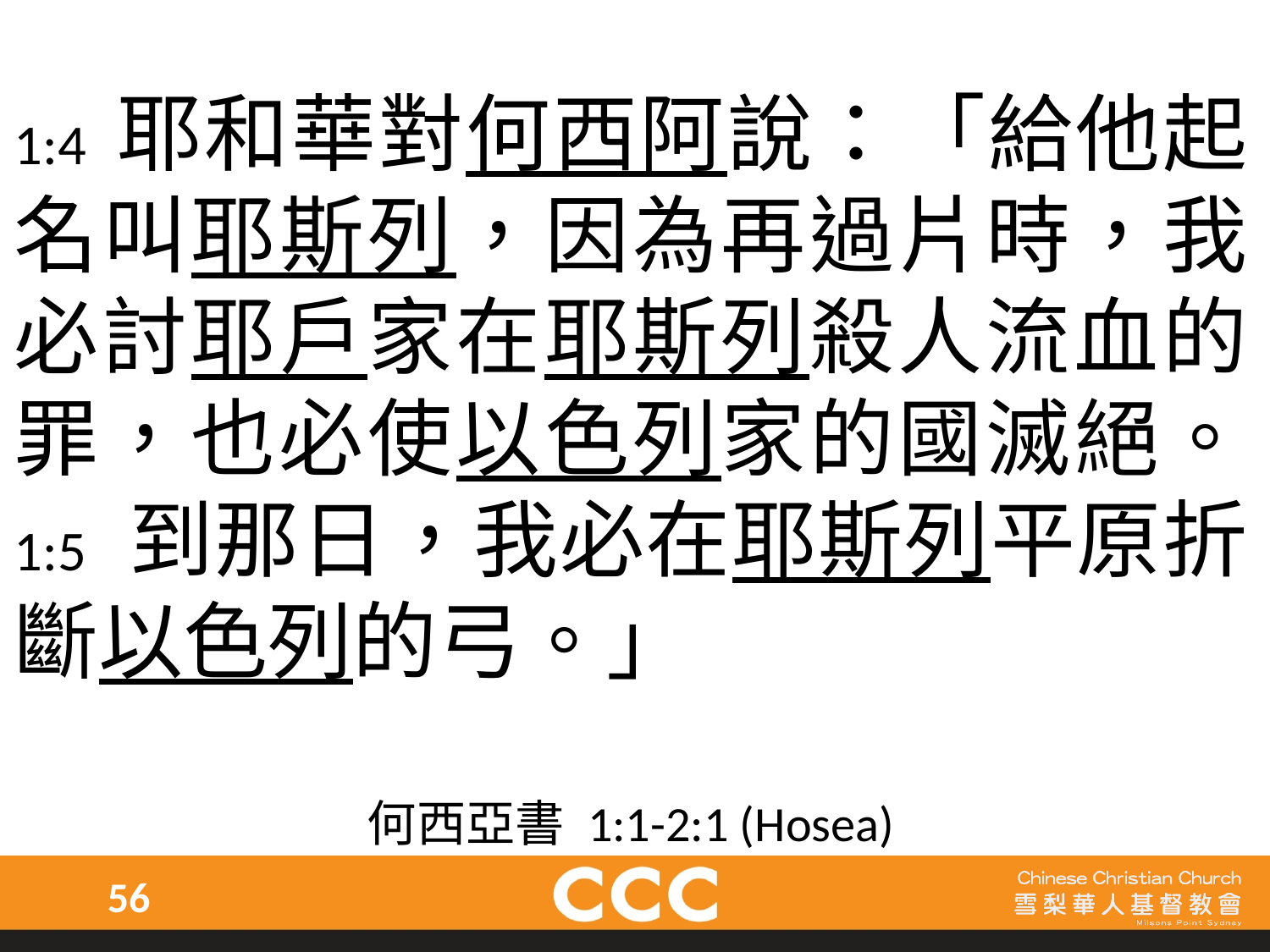

1:4 耶和華對何西阿說：「給他起名叫耶斯列，因為再過片時，我必討耶戶家在耶斯列殺人流血的罪，也必使以色列家的國滅絕。 1:5 到那日，我必在耶斯列平原折斷以色列的弓。」
何西亞書 1:1-2:1 (Hosea)
56